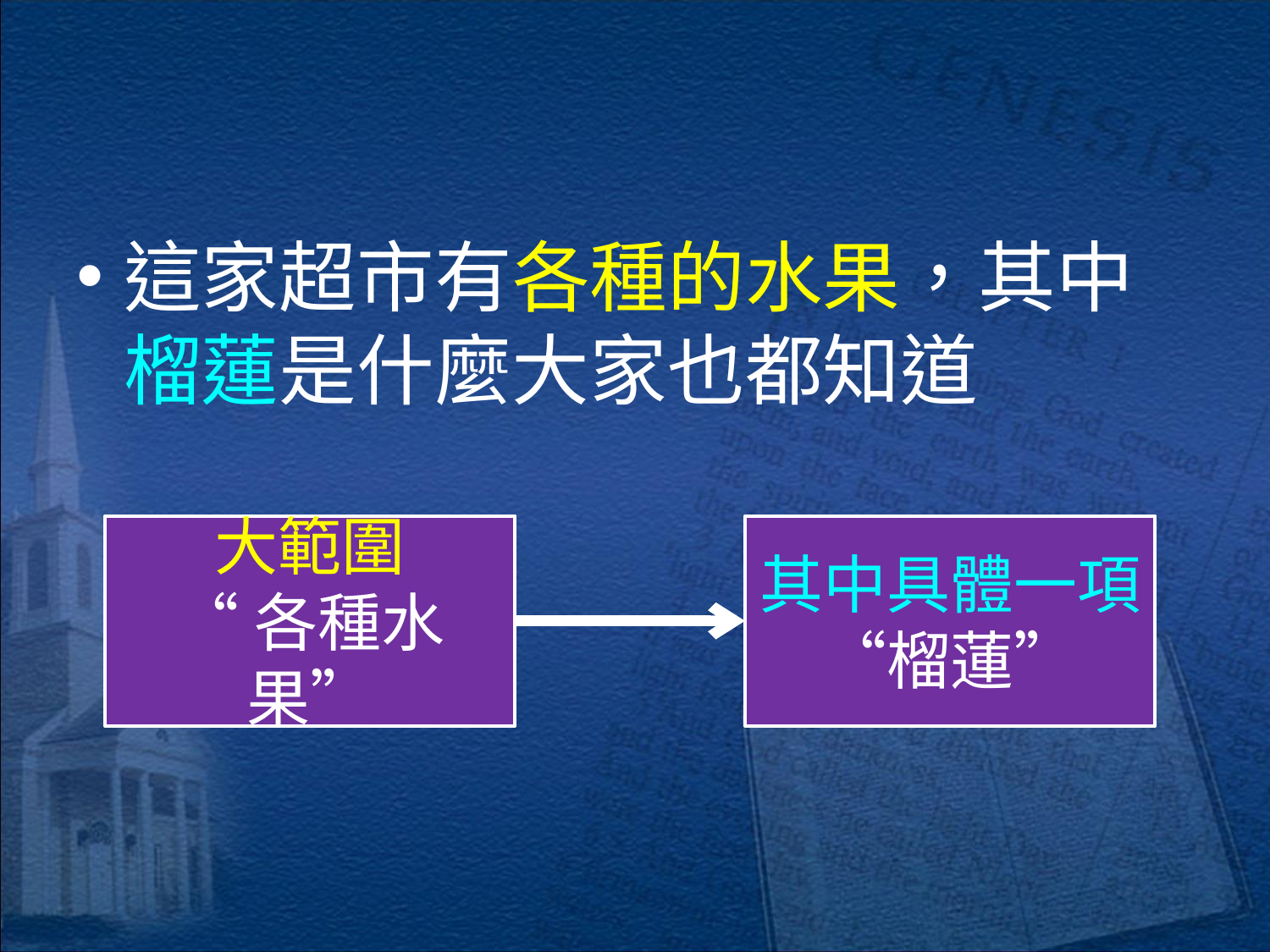

#
這家超市有各種的水果，其中榴蓮是什麼大家也都知道
大範圍
“各種水果”
其中具體一項“榴蓮”